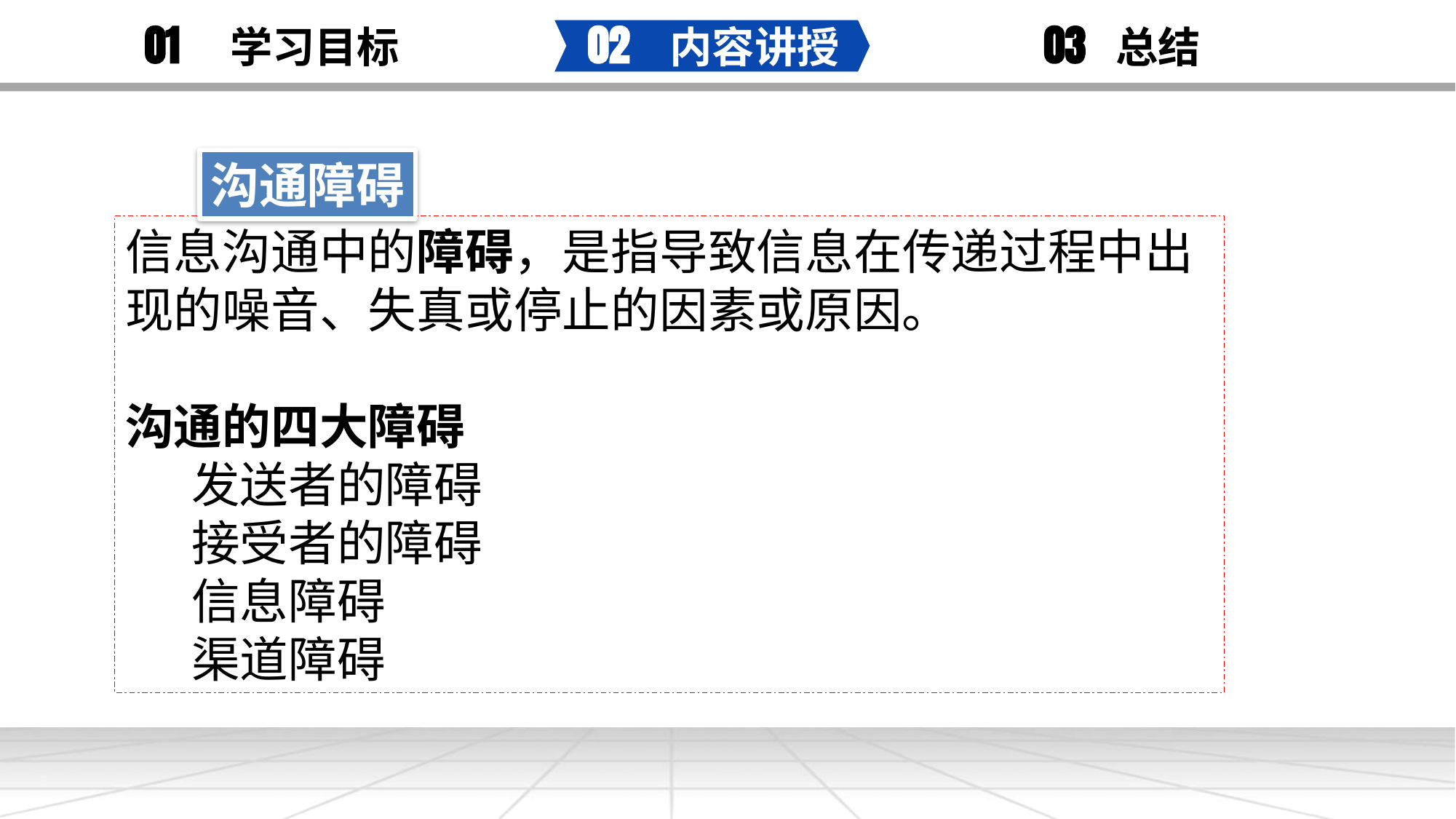

02   内容讲授
03  总结
01    学习目标

沟通障碍
信息沟通中的障碍，是指导致信息在传递过程中出现的噪音、失真或停止的因素或原因。

沟通的四大障碍
     发送者的障碍
     接受者的障碍
     信息障碍
     渠道障碍